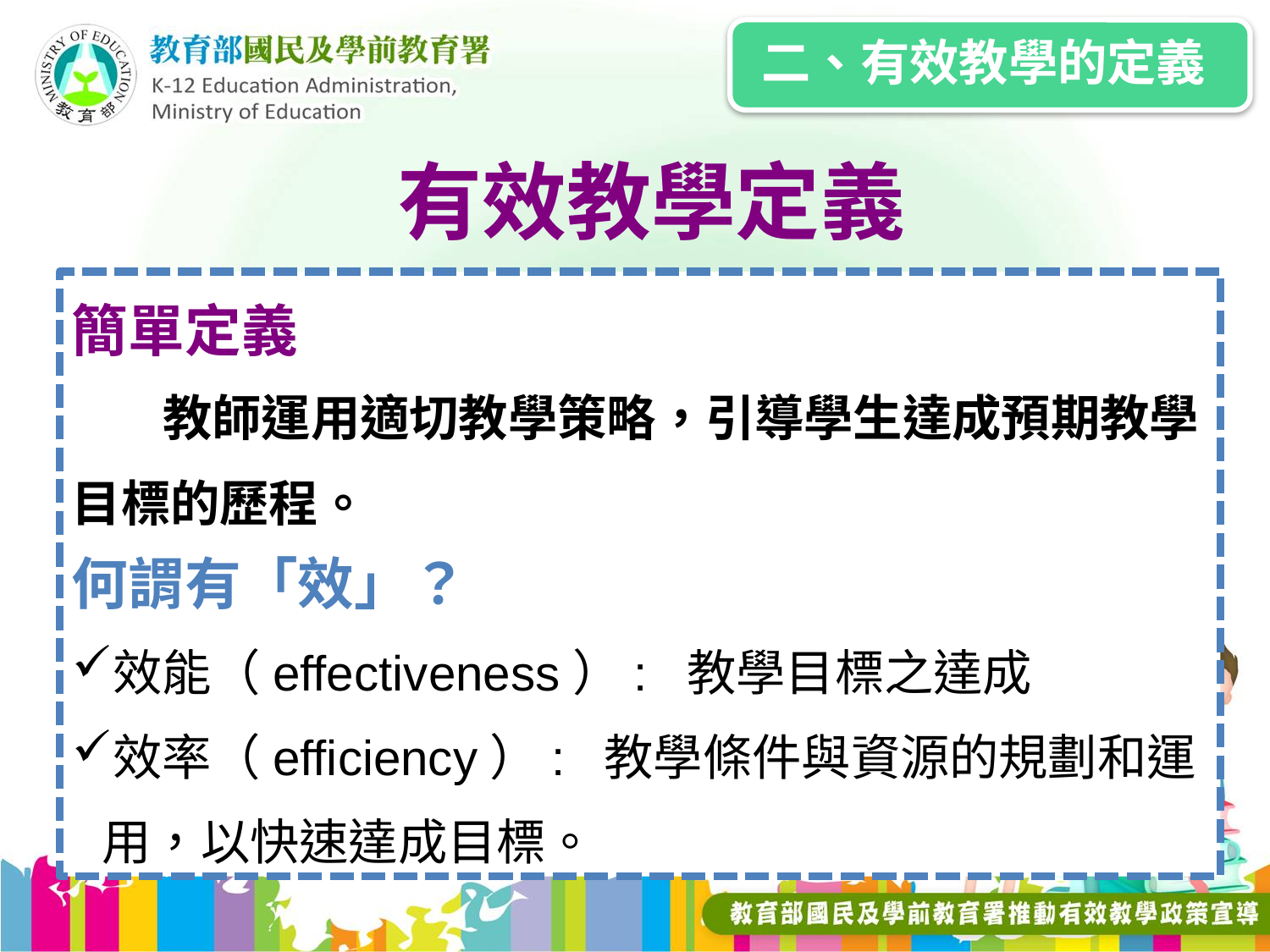

二、有效教學的定義
有效教學定義
簡單定義
      教師運用適切教學策略，引導學生達成預期教學目標的歷程。
何謂有「效」？
效能（effectiveness）:  教學目標之達成
效率（efficiency）:  教學條件與資源的規劃和運用，以快速達成目標。